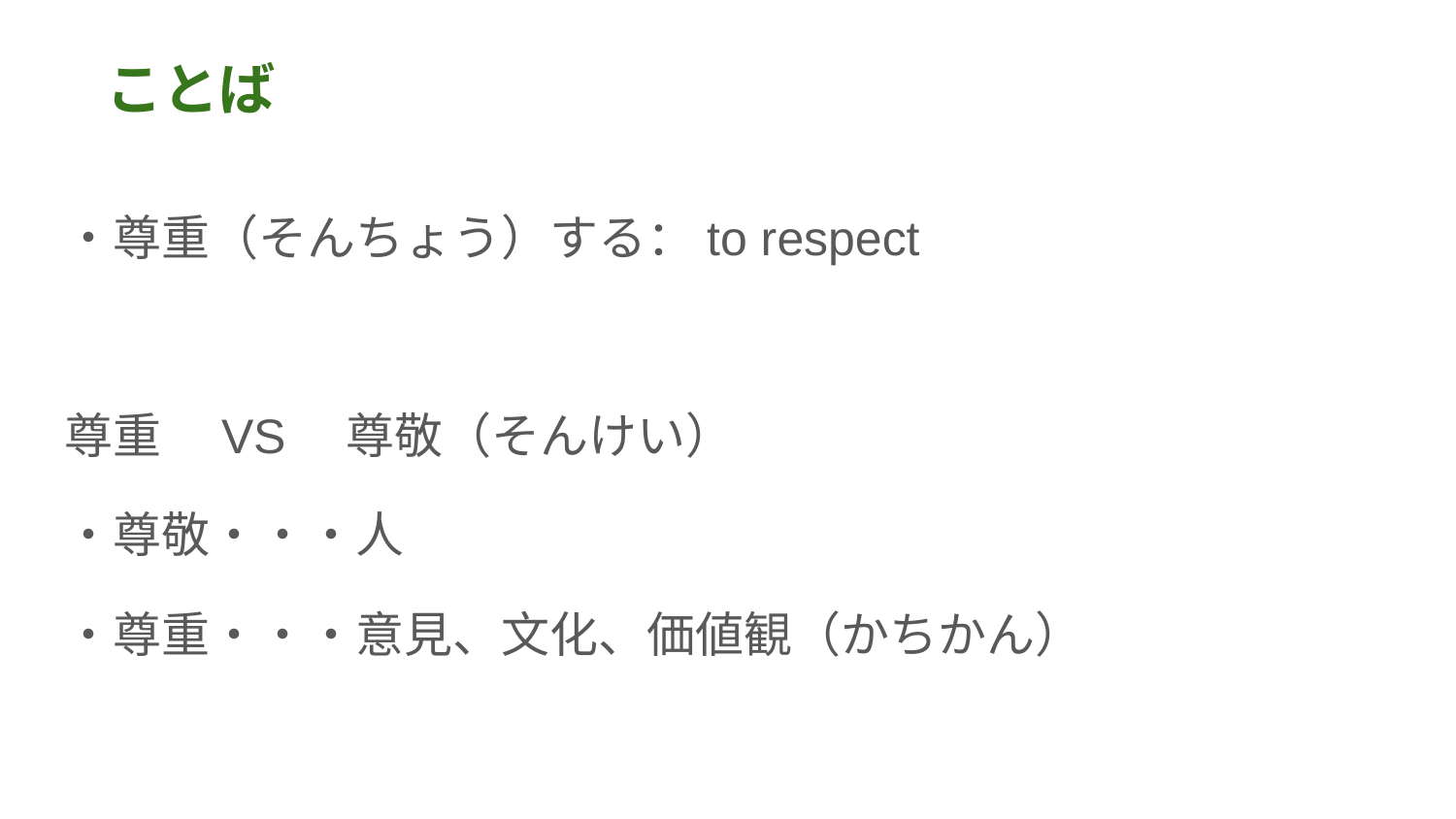

# ことば
・尊重（そんちょう）する：to respect

尊重　VS　尊敬（そんけい）
・尊敬・・・人
・尊重・・・意見、文化、価値観（かちかん）